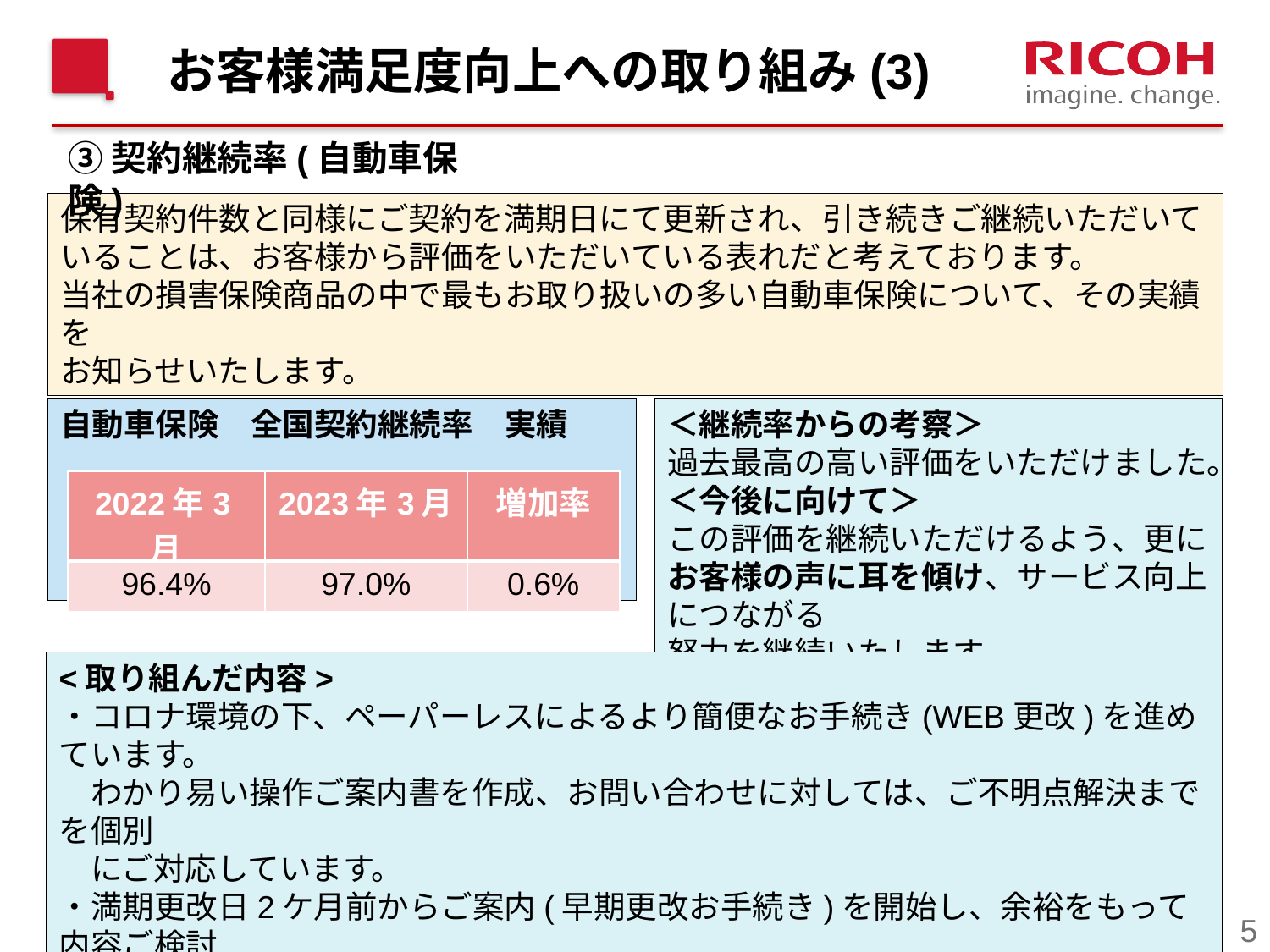

# お客様満足度向上への取り組み(3)
③契約継続率(自動車保険)
保有契約件数と同様にご契約を満期日にて更新され、引き続きご継続いただいていることは、お客様から評価をいただいている表れだと考えております。
当社の損害保険商品の中で最もお取り扱いの多い自動車保険について、その実績を
お知らせいたします。
自動車保険　全国契約継続率　実績

＜継続率からの考察＞
過去最高の高い評価をいただけました。
＜今後に向けて＞
この評価を継続いただけるよう、更にお客様の声に耳を傾け、サービス向上につながる
努力を継続いたします。
| 2022年3月 | 2023年3月 | 増加率 |
| --- | --- | --- |
| 96.4% | 97.0% | 0.6% |
<取り組んだ内容>
・コロナ環境の下、ペーパーレスによるより簡便なお手続き(WEB更改)を進めています。
　わかり易い操作ご案内書を作成、お問い合わせに対しては、ご不明点解決までを個別
　にご対応しています。
・満期更改日2ケ月前からご案内(早期更改お手続き)を開始し、余裕をもって内容ご検討
　頂いています。併せて、メールやお電話による数回のアクションを実施し、お手続き漏れ防止
　に繋がる活動を実施しています。
5